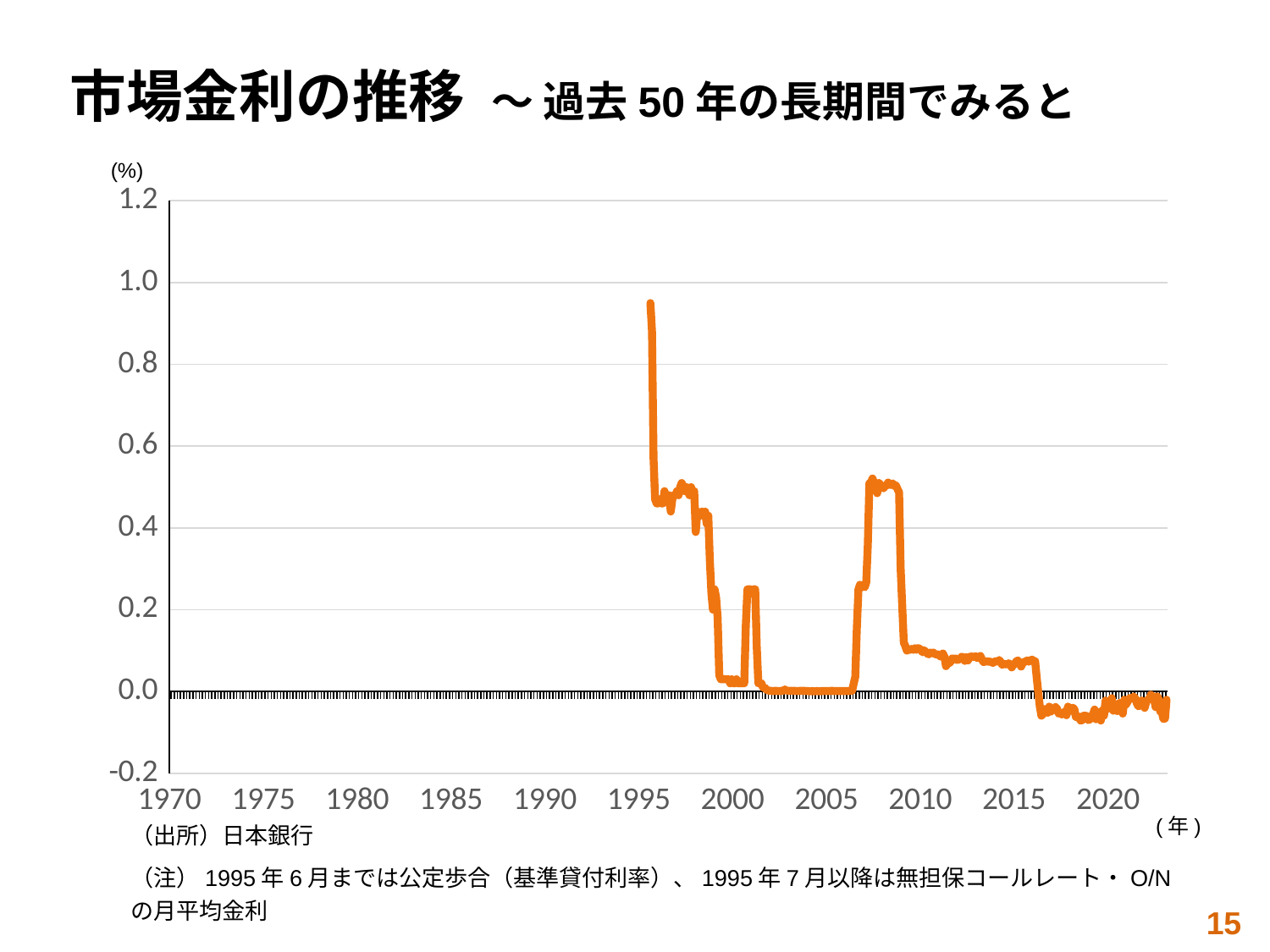

市場金利の推移  ～ 過去50年の長期間でみると
(%)

[unsupported chart]

(年)
（出所）日本銀行
（注）1995年6月までは公定歩合（基準貸付利率）、1995年7月以降は無担保コールレート・O/Nの月平均金利

15